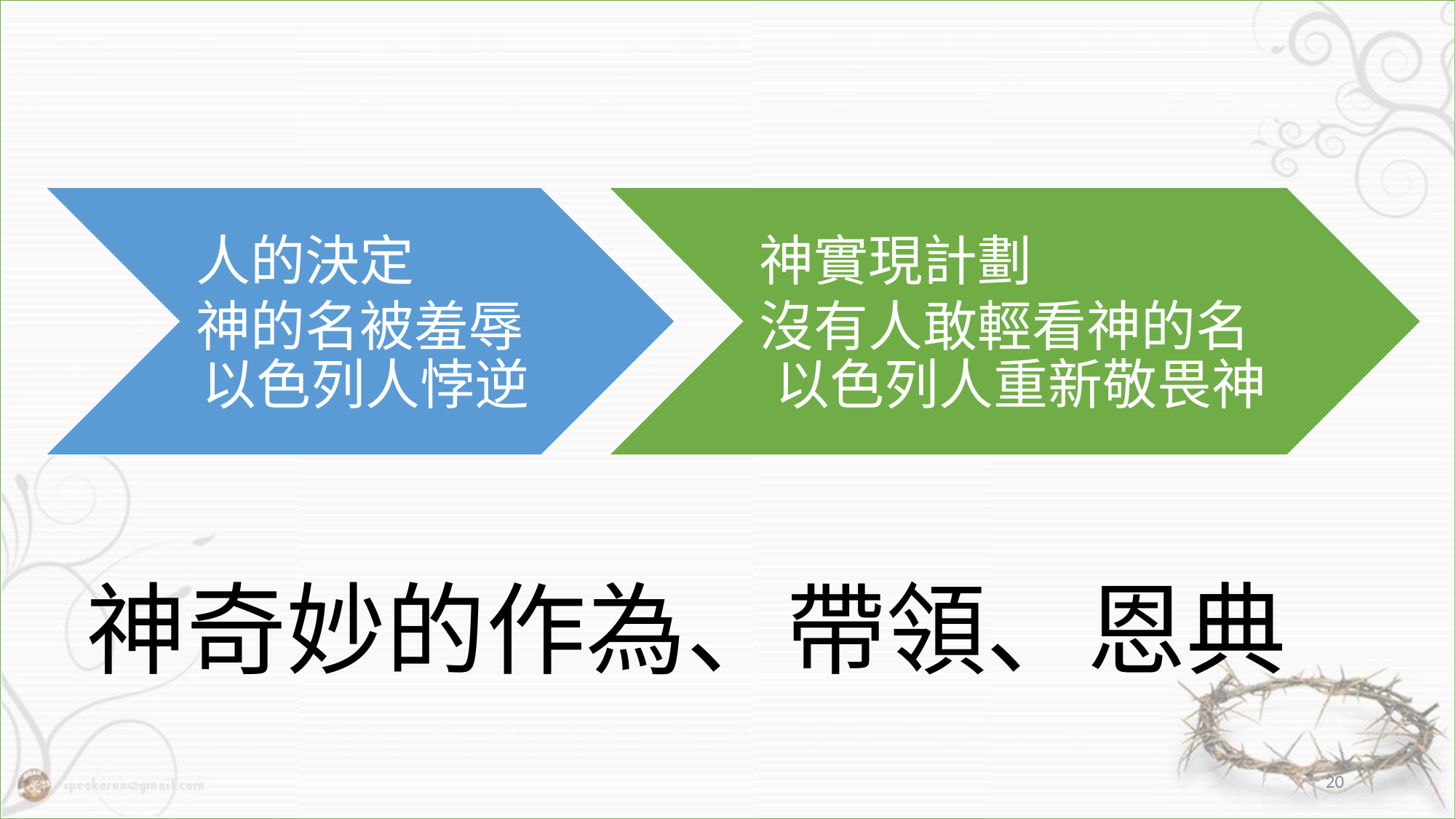

人的決定
神的名被羞辱
以色列人悖逆
神實現計劃
沒有人敢輕看神的名
以色列人重新敬畏神
神奇妙的作為、帶領、恩典

20